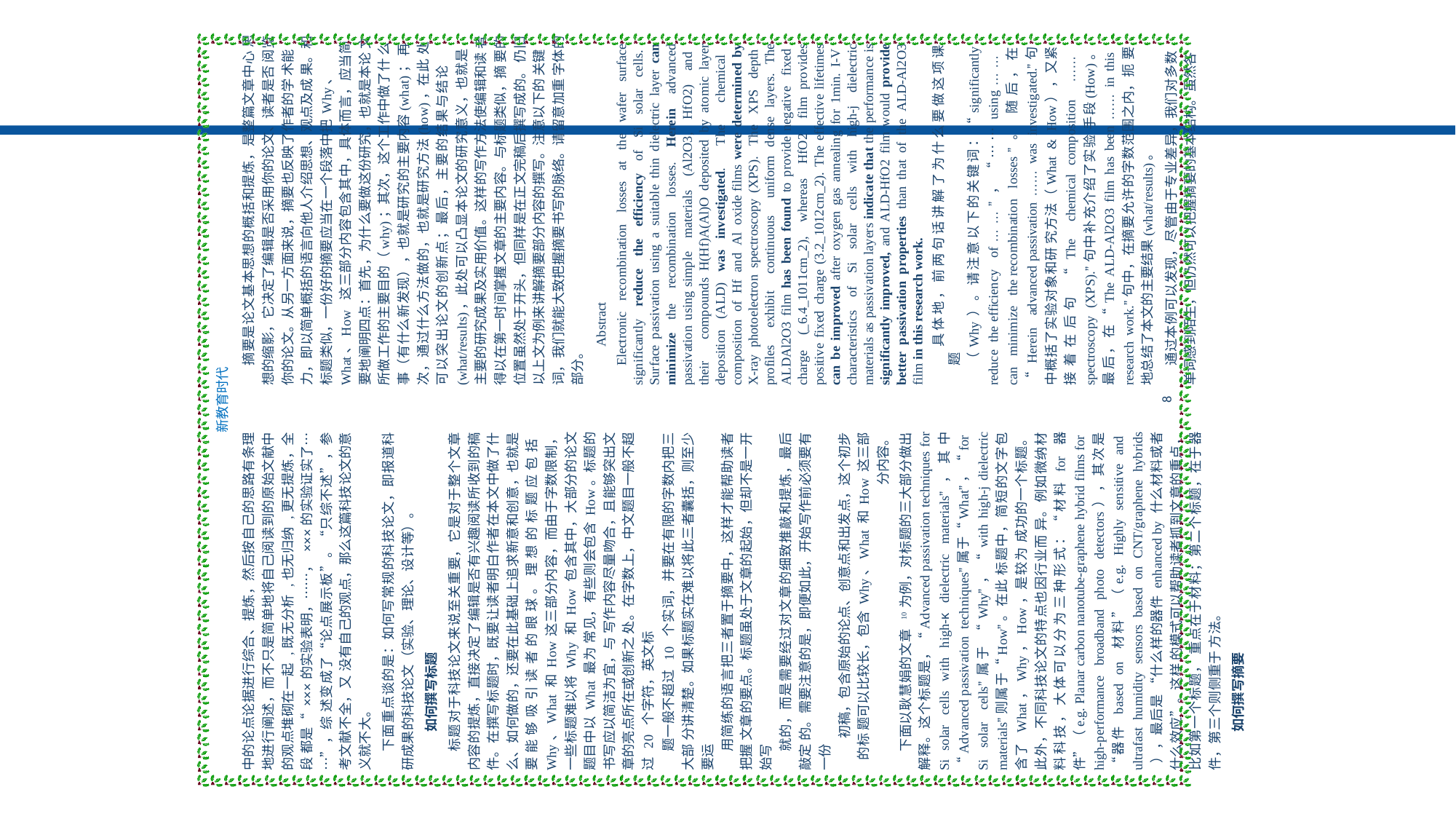

摘要是论文基本思想的概括和提炼，是整篇文章中心 思想的缩影，它决定了编辑是否采用你的论文、读者是否 阅览你的论文。从另一方面来说，摘要也反映了作者的学 术能力，即以简单概括的语言向他人介绍思想、观点及成 果。和标题类似，一份好的摘要应当在一个段落中把 Why、 What、How  这三部分内容包含其中，具体而言，应当简 要地阐明四点：首先，为什么要做这份研究，也就是本论 文所做工作的主要目的（why)；其次，这个工作中做了什 么事（有什么新发现），也就是研究的主要内容(what)； 再次，通过什么方法做的，也就是研究方法(how)，在此 处可以突出论文的创新点；最后，主要的结果与结论 (what/results)，此处可以凸显本论文的研究意义，也就是 主要的研究成果及实用价值。这样的写作方法使编辑和读 者得以在第一时间掌握文章的主要内容。与标题类似，摘 要的位置虽然处于开头，但同样是在正文完稿后撰写成的。 仍旧以上文为例来讲解摘要部分内容的撰写。注意以下的 关键词，我们就能大致把握摘要书写的脉络。请留意加重 字体的部分。
Abstract
Electronic   recombination   losses   at   the   wafer   surface significantly  reduce  the  efficiency  of  Si  solar  cells.  Surface passivation using a suitable thin dielectric layer can minimize the recombination losses. Herein advanced passivation using simple   materials   (Al2O3,   HfO2)   and   their   compounds H(Hf)A(Al)O deposited by atomic layer deposition (ALD) was investigated.  The  chemical  composition  of  Hf  and  Al  oxide films were determined by X-ray photoelectron spectroscopy (XPS).  The  XPS  depth  profiles  exhibit  continuous  uniform dense layers. The ALDAl2O3 film has been found to provide negative  fixed  charge  (_6.4_1011cm_2),  whereas  HfO2  film provides positive fixed charge (3.2_1012cm_2). The effective lifetimes can be improved after oxygen gas annealing for 1min. I-V  characteristics  of  Si  solar  cells  with  high-j  dielectric materials as passivation layers indicate that the performance is significantly improved, and ALD-HfO2 film would provide better  passivation  properties  than  that  of  the  ALD-Al2O3 film in this research work.
具体地 ，前 两句话 讲解 了为什 么要 做这项 课题
（Why）。请注意以下的关键词：“significantly reduce  the efficiency   of … … ” ， “ … … using … …   can   minimize   the recombination   losses ” 。    随 后 ， 在 “ Herein   advanced passivation …… was  investigated.”句中概括了实验对象和研 究方法（What  &  How），又紧接着在后句 “The  chemical composition  ……  spectroscopy  (XPS).”句中补充介绍了实验 手段(How)。最后，在“The ALD-Al2O3 film has been …… in this  research work.”句中，在摘要允许的字数范围之内，扼 要地总结了本文的主要结果(what/results)。
通过本例可以发现，尽管由于专业差异，我们对多数 单词感到陌生，但仍然可以把握摘要的基本结构。虽然各
新教育时代
8
中的论点论据进行综合、提炼，然后按自己的思路有条理 地进行阐述，而不只是简单地将自己阅读到的原始文献中 的观点堆砌在一起 ,既无分析 ,也无归纳 ,更无提炼，全段 都是“ ×××的实验表明，……， ×××的实验证实了……”，综 述变成了“论点展示板”。“只综不述”，参考文献不全，又 没有自己的观点，那么这篇科技论文的意义就不大。
下面重点谈的是：如何写常规的科技论文，即报道科 研成果的科技论文（实验、理论、设计等）。
如何撰写标题
标题对于科技论文来说至关重要，它是对于整个文章 内容的提炼，直接决定了编辑是否有兴趣阅读所收到的稿 件。在撰写标题时，既要让读者明白作者在本文中做了什 么、如何做的，还要在此基础上追求新意和创意，也就是 要能够吸引读者的眼球。理想的标题应包括  Why、What 和 How这三部分内容，而由于字数限制，一些标题难以将 Why 和 How 包含其中，大部分的论文题目中以 What 最为 常见，有些则会包含 How。标题的书写应以简洁为宜，与 写作内容尽量吻合，且能够突出文章的亮点所在或创新之 处。在字数上，中文题目一般不超过  20  个字符，英文标
题一般不超过  10  个实词，并要在有限的字数内把三大部 分讲清楚。如果标题实在难以将此三者囊括，则至少要运
用简练的语言把三者置于摘要中，这样才能帮助读者把握 文章的要点。标题虽处于文章的起始，但却不是一开始写
就的，而是需要经过对文章的细致推敲和提炼，最后敲定 的。需要注意的是，即便如此，开始写作前必须要有一份
初稿，包含原始的论点、创意点和出发点，这个初步的标 题可以比较长，包含 Why、What 和 How 这三部分内容。
下面以耿慧娟的文章  10为例，对标题的三大部分做出 解释。这个标题是，“Advanced passivation techniques for Si solar cells with high-κ dielectric materials”，其中 “Advanced passivation  techniques”属于“What”，“for  Si  solar  cells”属于 “Why”，“with high-j dielectric materials”则属于“How”。在此 标题中，简短的文字包含了  What，Why，How，是较为 成功的一个标题。此外，不同科技论文的特点也因行业而 异。例如微纳材料科技，大体可以分为三种形式：“材料 for 器件”（e.g. Planar carbon nanotube-graphene hybrid films for  high-performance  broadband  photo  detectors），其次是 “器件  based  on  材料”（e.g.  Highly  sensitive  and  ultrafast humidity sensors based on CNT/graphene hybrids ），最后是 “什么样的器件 enhanced by 什么材料或者什么效应”。这样 的模式可以帮助读者抓到文章的重点，比如第一个标题， 重点在于材料；第二个标题，在于器件，第三个则侧重于 方法。
如何撰写摘要